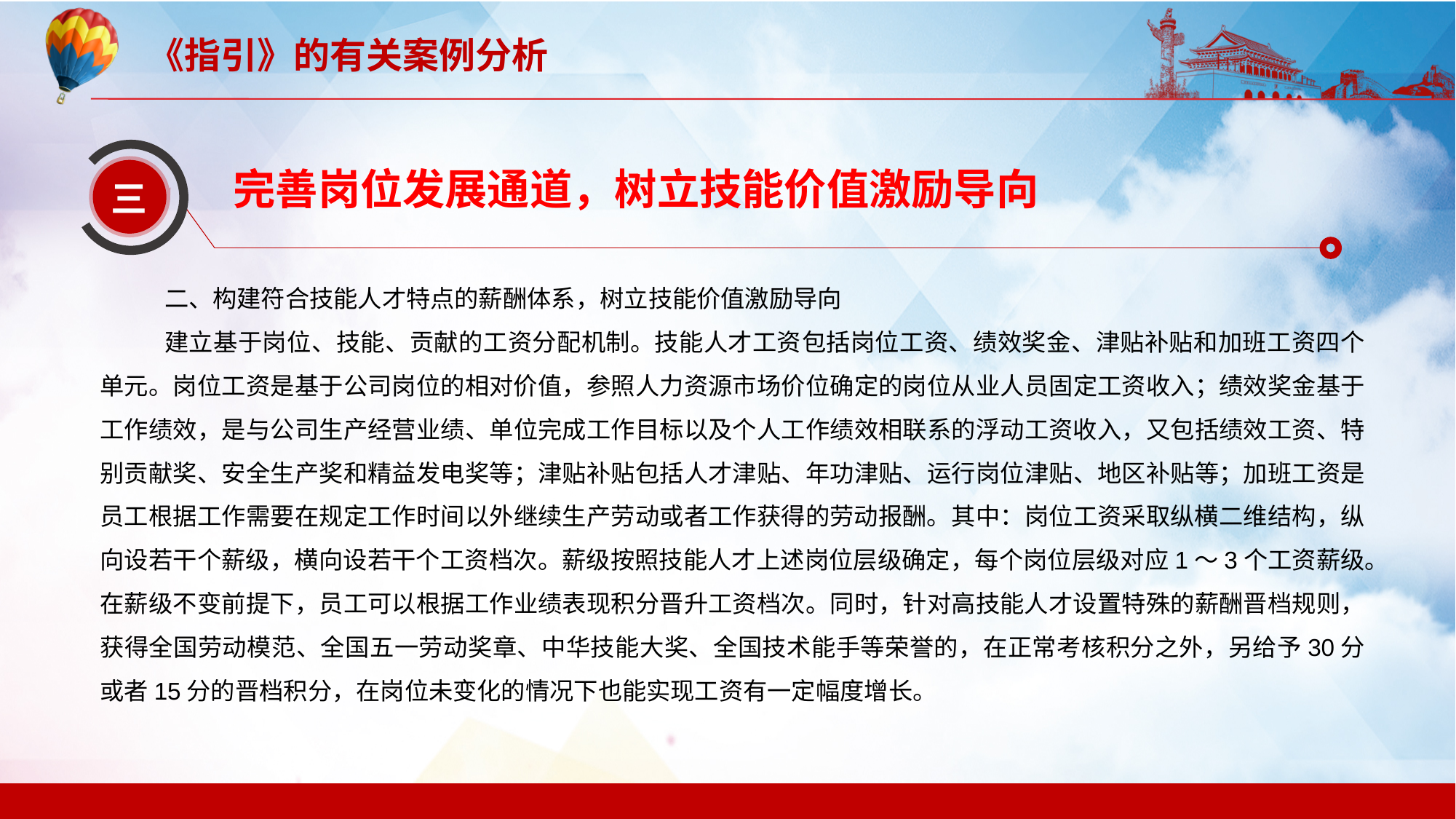

完善岗位发展通道，树立技能价值激励导向

三

二、构建符合技能人才特点的薪酬体系，树立技能价值激励导向
建立基于岗位、技能、贡献的工资分配机制。技能人才工资包括岗位工资、绩效奖金、津贴补贴和加班工资四个单元。岗位工资是基于公司岗位的相对价值，参照人力资源市场价位确定的岗位从业人员固定工资收入；绩效奖金基于工作绩效，是与公司生产经营业绩、单位完成工作目标以及个人工作绩效相联系的浮动工资收入，又包括绩效工资、特别贡献奖、安全生产奖和精益发电奖等；津贴补贴包括人才津贴、年功津贴、运行岗位津贴、地区补贴等；加班工资是员工根据工作需要在规定工作时间以外继续生产劳动或者工作获得的劳动报酬。其中：岗位工资采取纵横二维结构，纵向设若干个薪级，横向设若干个工资档次。薪级按照技能人才上述岗位层级确定，每个岗位层级对应1～3个工资薪级。在薪级不变前提下，员工可以根据工作业绩表现积分晋升工资档次。同时，针对高技能人才设置特殊的薪酬晋档规则，获得全国劳动模范、全国五一劳动奖章、中华技能大奖、全国技术能手等荣誉的，在正常考核积分之外，另给予30分或者15分的晋档积分，在岗位未变化的情况下也能实现工资有一定幅度增长。